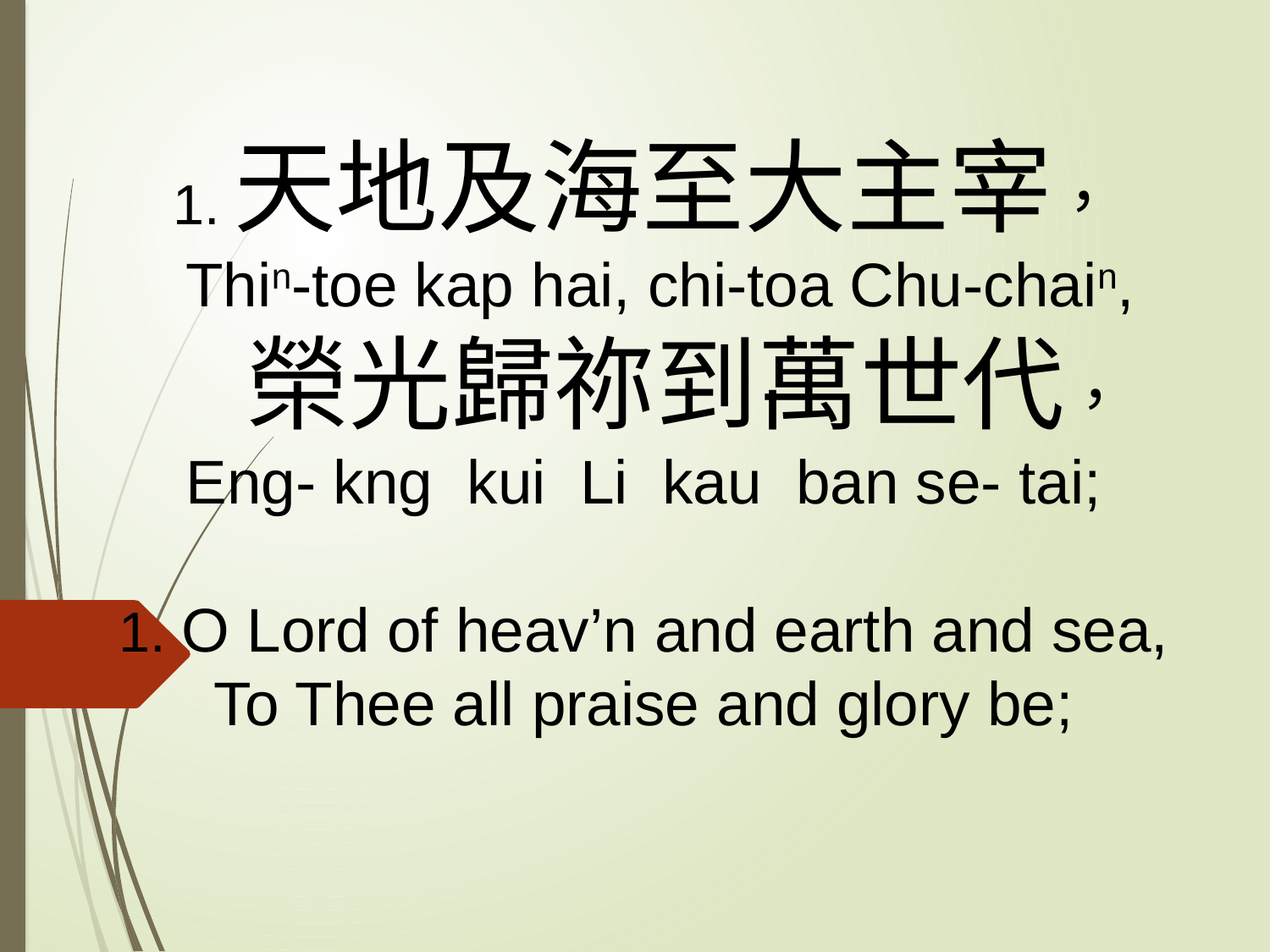

# 1.天地及海至大主宰， Thin-toe kap hai, chi-toa Chu-chain, 榮光歸祢到萬世代， Eng- kng  kui  Li  kau  ban se- tai; 1. O Lord of heav’n and earth and sea, To Thee all praise and glory be;